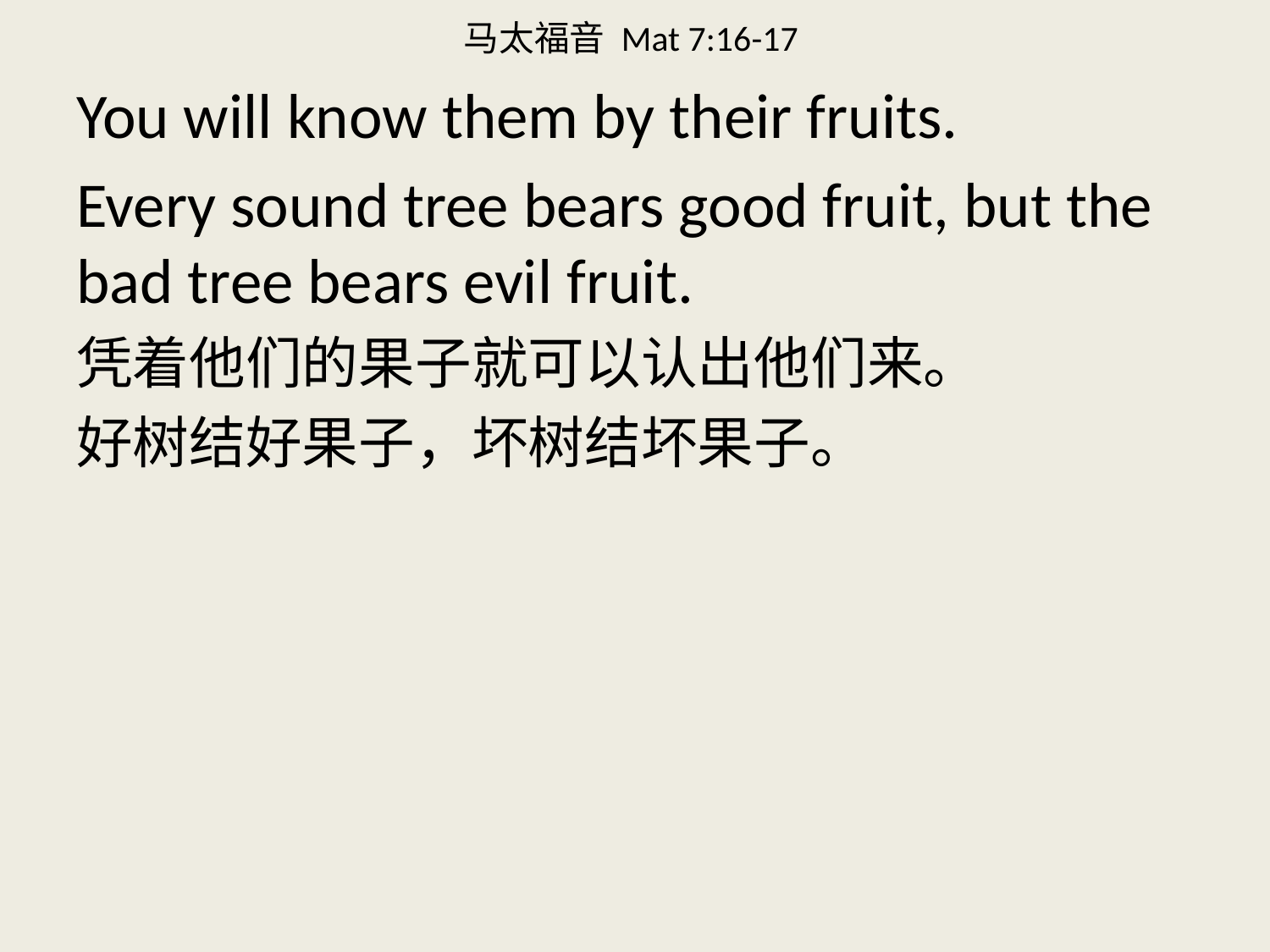

# 马太福音 Mat 7:16-17
You will know them by their fruits.
Every sound tree bears good fruit, but the bad tree bears evil fruit.
凭着他们的果子就可以认出他们来。
好树结好果子，坏树结坏果子。